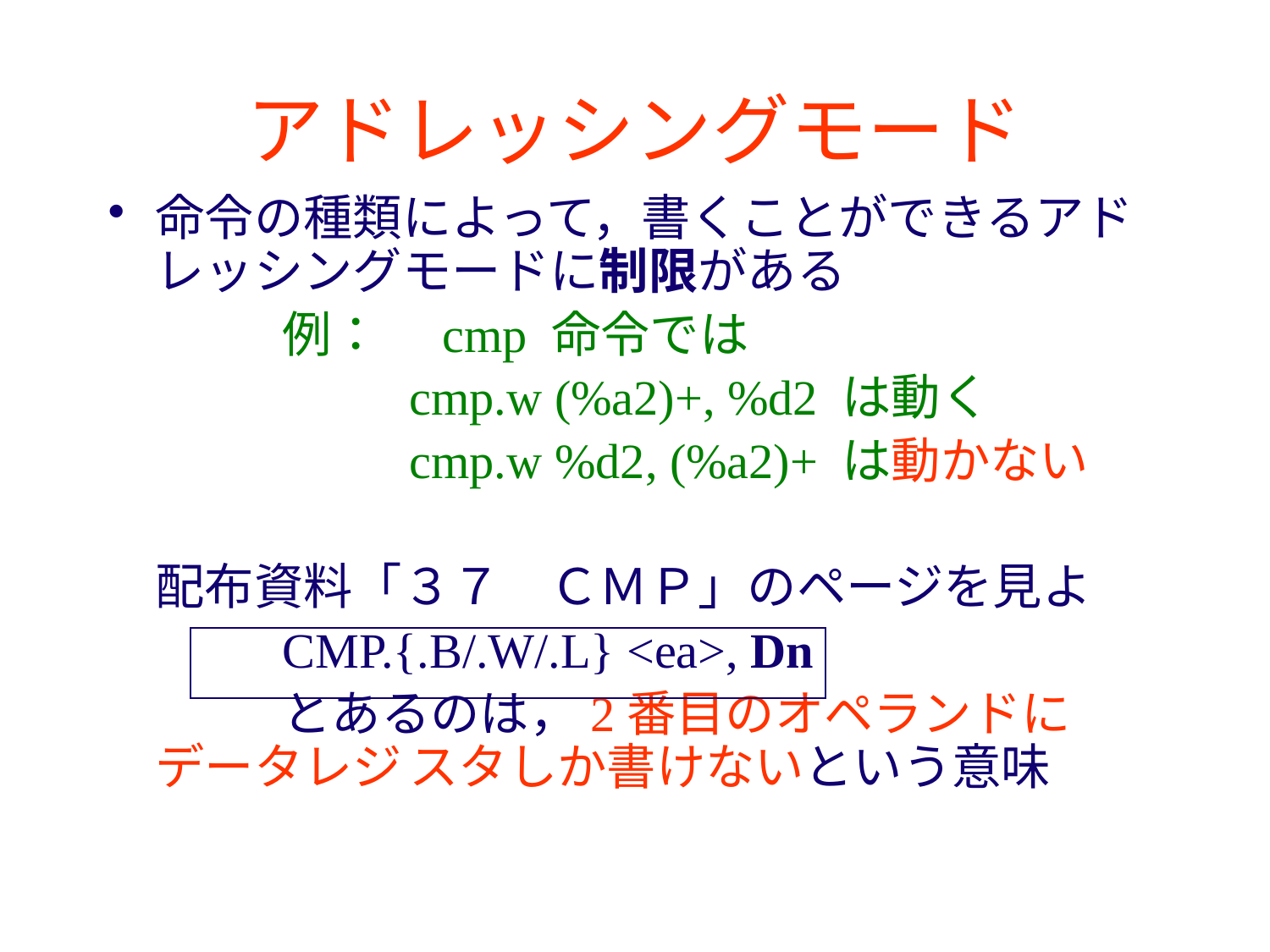

# アドレッシングモード
命令の種類によって，書くことができるアドレッシングモードに制限がある
		例：　cmp 命令では
			cmp.w (%a2)+, %d2 は動く
			cmp.w %d2, (%a2)+ は動かない

	配布資料「３７　ＣＭＰ」のページを見よ
		CMP.{.B/.W/.L} <ea>, Dn
		とあるのは，2番目のオペランドにデータレジ	スタしか書けないという意味